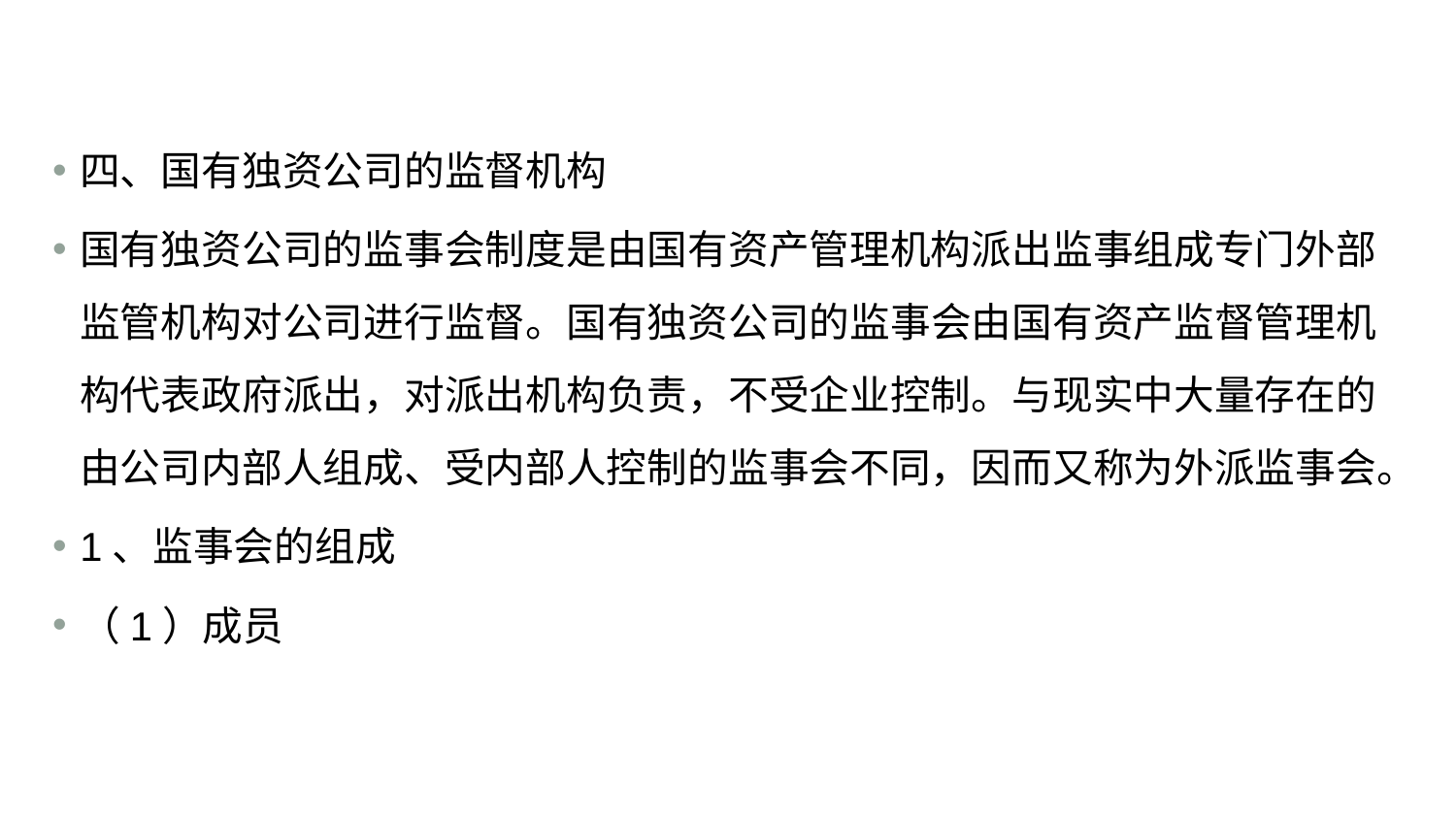

#
四、国有独资公司的监督机构
国有独资公司的监事会制度是由国有资产管理机构派出监事组成专门外部监管机构对公司进行监督。国有独资公司的监事会由国有资产监督管理机构代表政府派出，对派出机构负责，不受企业控制。与现实中大量存在的由公司内部人组成、受内部人控制的监事会不同，因而又称为外派监事会。
1、监事会的组成
（1）成员